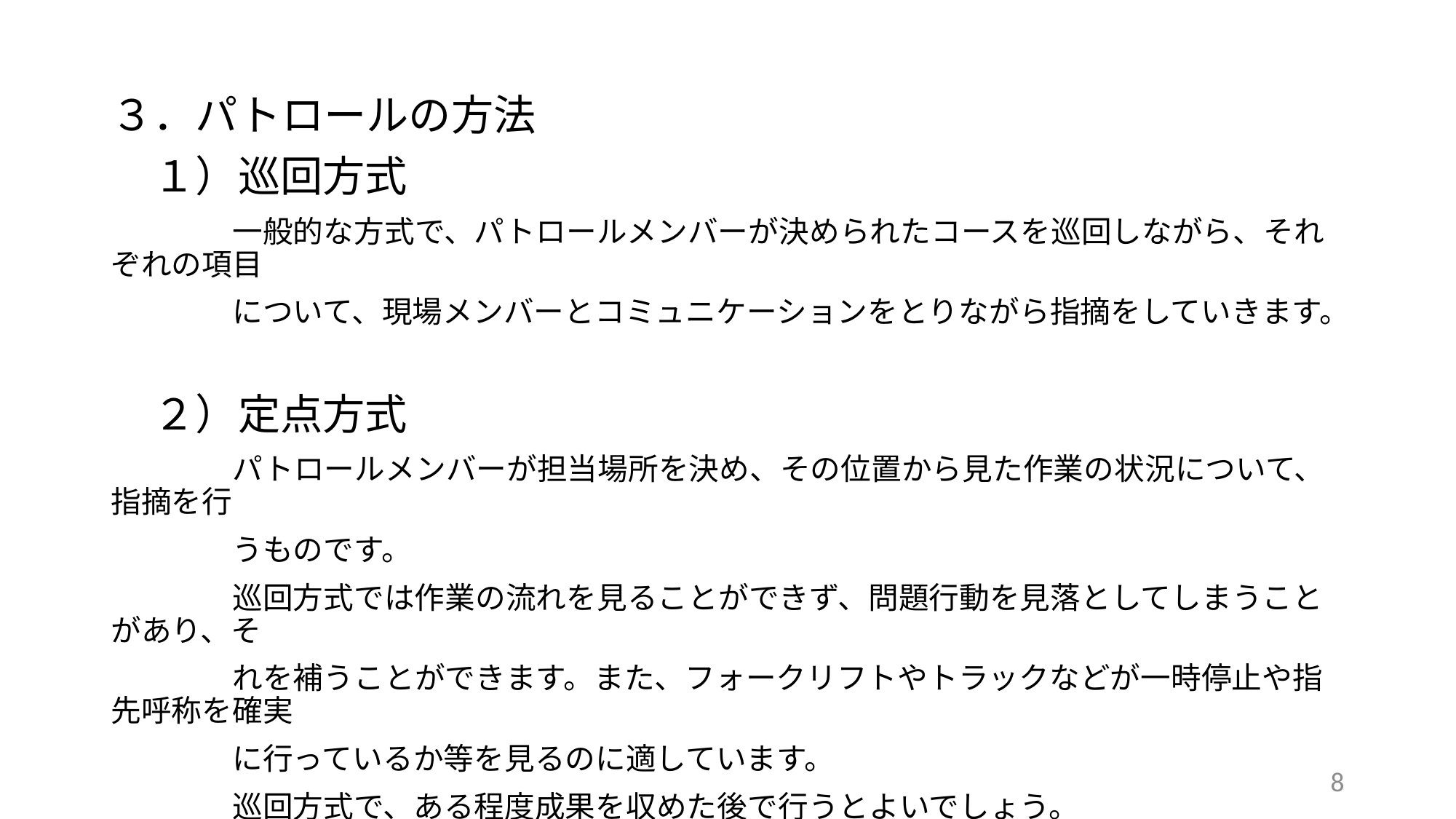

３．パトロールの方法
　１）巡回方式
　　　　一般的な方式で、パトロールメンバーが決められたコースを巡回しながら、それぞれの項目
　　　　について、現場メンバーとコミュニケーションをとりながら指摘をしていきます。

　２）定点方式
　　　　パトロールメンバーが担当場所を決め、その位置から見た作業の状況について、指摘を行
　　　　うものです。
　　　　巡回方式では作業の流れを見ることができず、問題行動を見落としてしまうことがあり、そ
　　　　れを補うことができます。また、フォークリフトやトラックなどが一時停止や指先呼称を確実
　　　　に行っているか等を見るのに適しています。
　　　　巡回方式で、ある程度成果を収めた後で行うとよいでしょう。
8